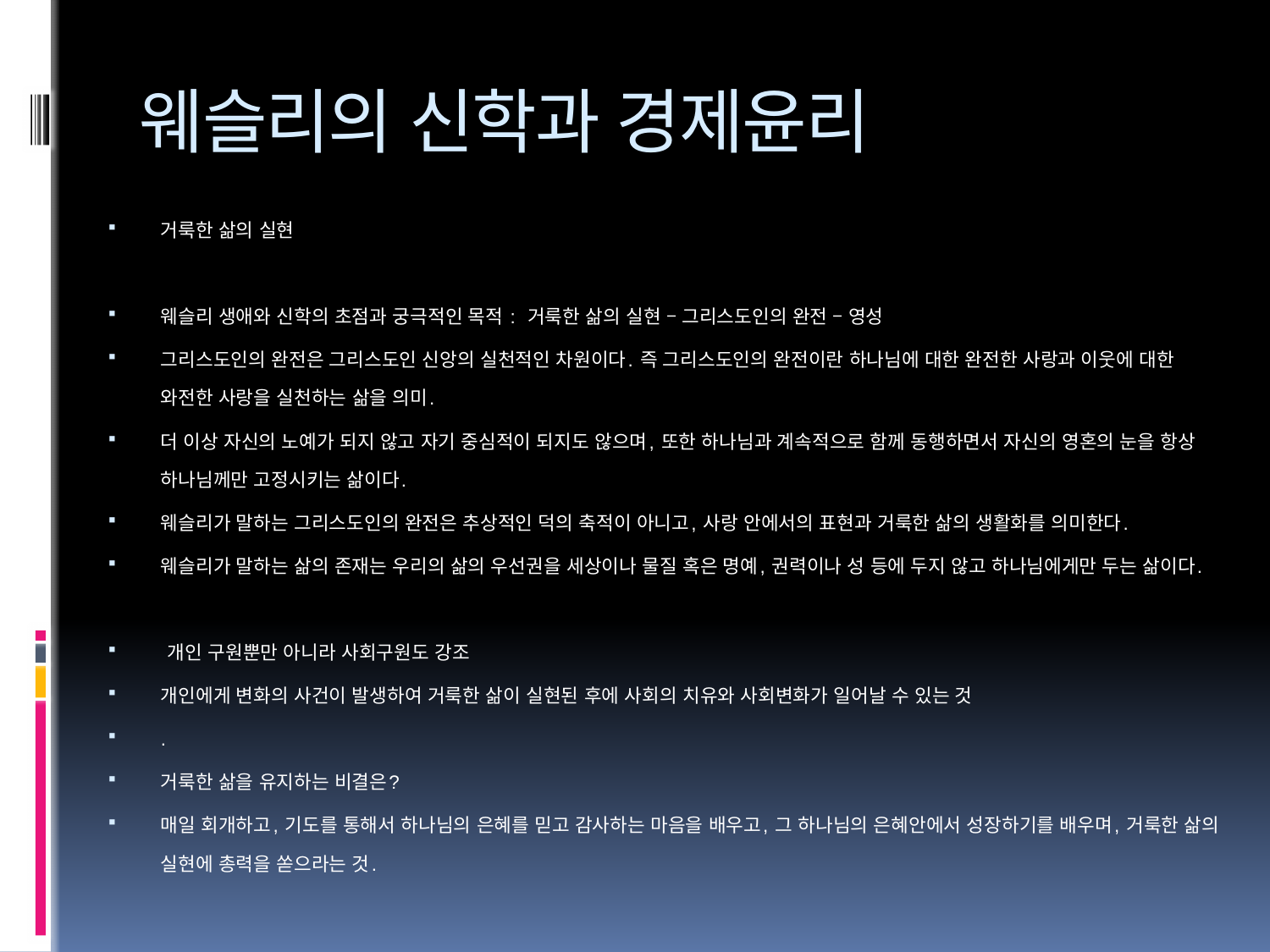

# 웨슬리의 신학과 경제윤리
거룩한 삶의 실현

웨슬리 생애와 신학의 초점과 궁극적인 목적 :  거룩한 삶의 실현 – 그리스도인의 완전 – 영성
그리스도인의 완전은 그리스도인 신앙의 실천적인 차원이다. 즉 그리스도인의 완전이란 하나님에 대한 완전한 사랑과 이웃에 대한 와전한 사랑을 실천하는 삶을 의미.
더 이상 자신의 노예가 되지 않고 자기 중심적이 되지도 않으며, 또한 하나님과 계속적으로 함께 동행하면서 자신의 영혼의 눈을 항상 하나님께만 고정시키는 삶이다.
웨슬리가 말하는 그리스도인의 완전은 추상적인 덕의 축적이 아니고, 사랑 안에서의 표현과 거룩한 삶의 생활화를 의미한다.
웨슬리가 말하는 삶의 존재는 우리의 삶의 우선권을 세상이나 물질 혹은 명예, 권력이나 성 등에 두지 않고 하나님에게만 두는 삶이다.

 개인 구원뿐만 아니라 사회구원도 강조
개인에게 변화의 사건이 발생하여 거룩한 삶이 실현된 후에 사회의 치유와 사회변화가 일어날 수 있는 것
.
거룩한 삶을 유지하는 비결은?
매일 회개하고, 기도를 통해서 하나님의 은혜를 믿고 감사하는 마음을 배우고, 그 하나님의 은혜안에서 성장하기를 배우며, 거룩한 삶의 실현에 총력을 쏟으라는 것.